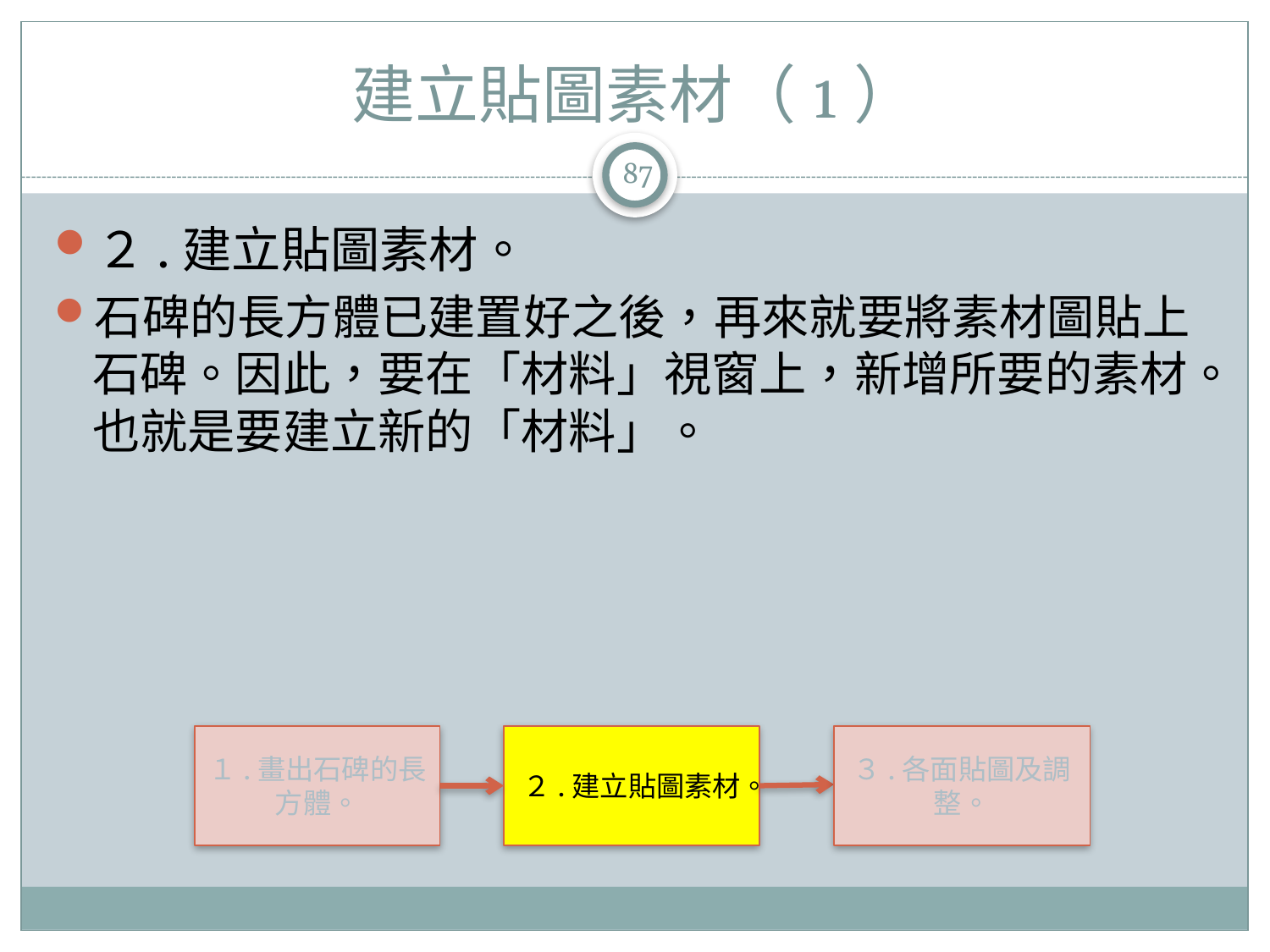

# 建立貼圖素材（1）
87
２.建立貼圖素材。
石碑的長方體已建置好之後，再來就要將素材圖貼上石碑。因此，要在「材料」視窗上，新增所要的素材。也就是要建立新的「材料」。
１.畫出石碑的長方體。
２.建立貼圖素材。
３.各面貼圖及調整。